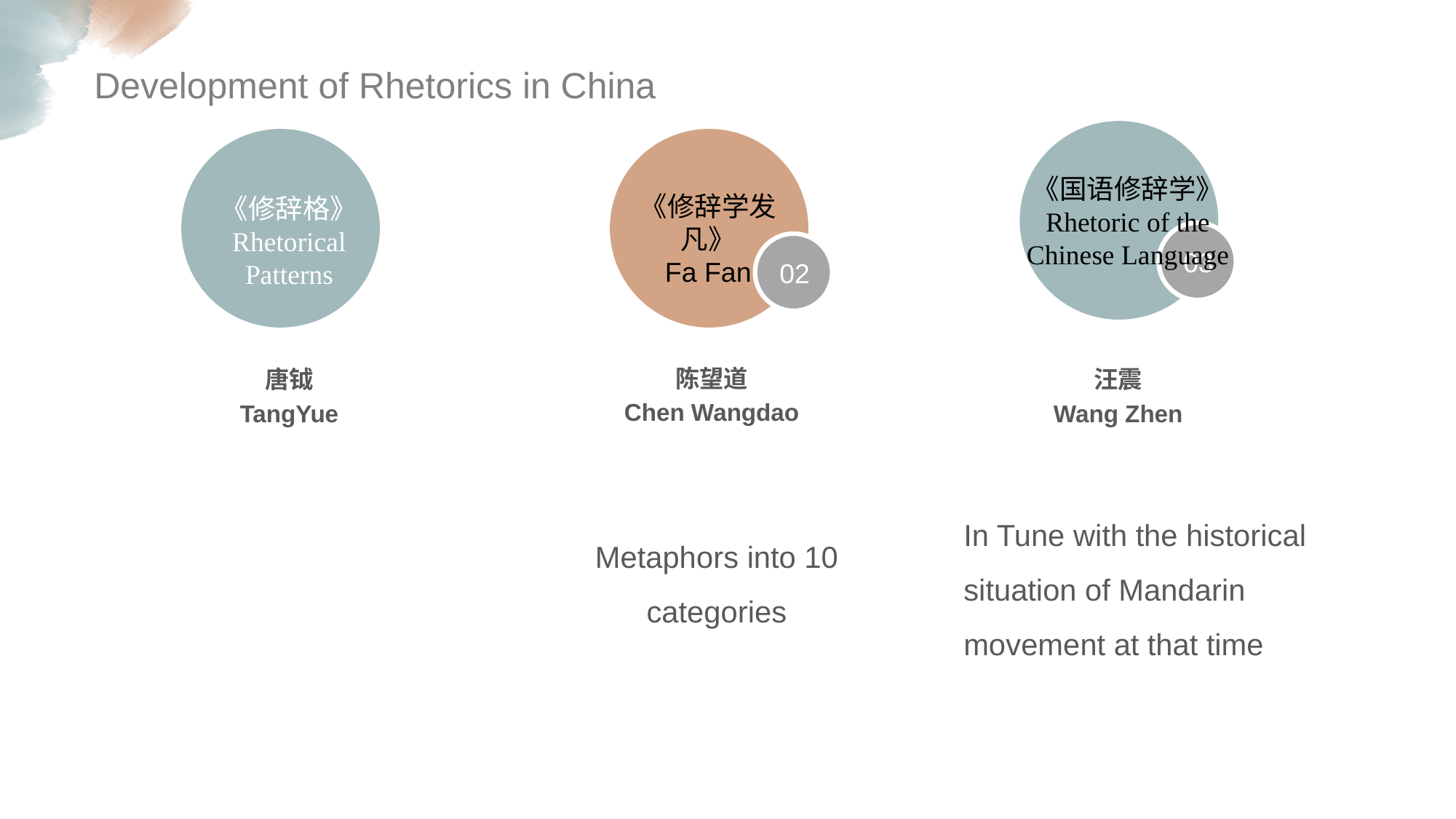

Development of Rhetorics in China

01
《国语修辞学》
Rhetoric of the Chinese Language
《修辞学发凡》
Fa Fan
《修辞格》
Rhetorical Patterns

03
02
陈望道
Chen Wangdao
唐钺
TangYue
汪震
Wang Zhen
In Tune with the historical situation of Mandarin movement at that time
Metaphors into 10 categories